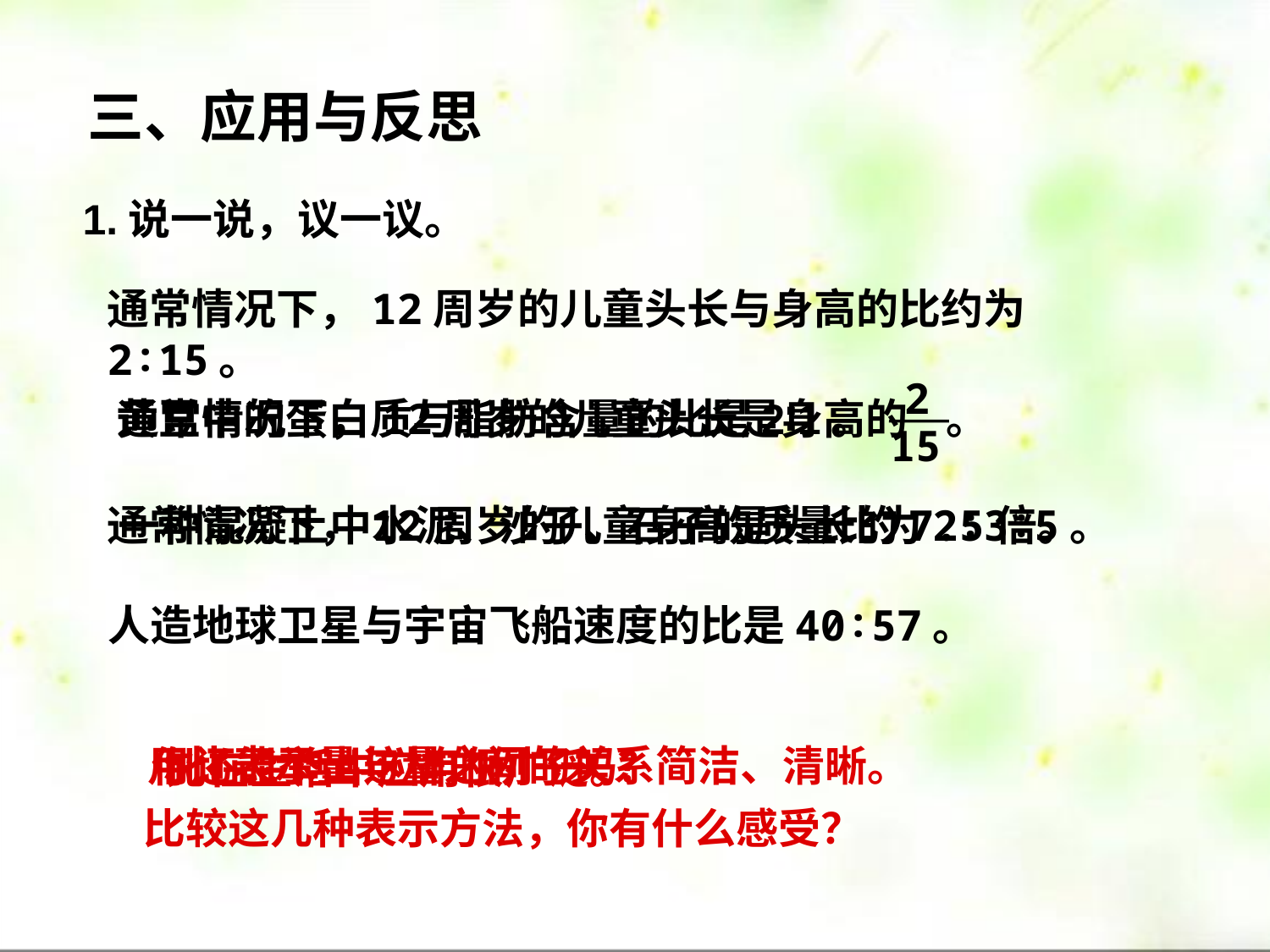

三、应用与反思
1.说一说，议一议。
通常情况下，12周岁的儿童头长与身高的比约为2∶15。
2
15

通常情况下，12周岁的儿童头长是身高的    。
黄豆中的蛋白质与脂肪含量的比是2∶1。
通常情况下，12周岁的儿童身高是头长的7.5倍。
一种混凝土中水泥、沙子、石子的质量比为2∶3∶5。
人造地球卫星与宇宙飞船速度的比是40∶57。
用比表示量与量之间的关系简洁、清晰。
你还能举出这样的例子吗？
比在生活中应用很广泛。
比较这几种表示方法，你有什么感受？